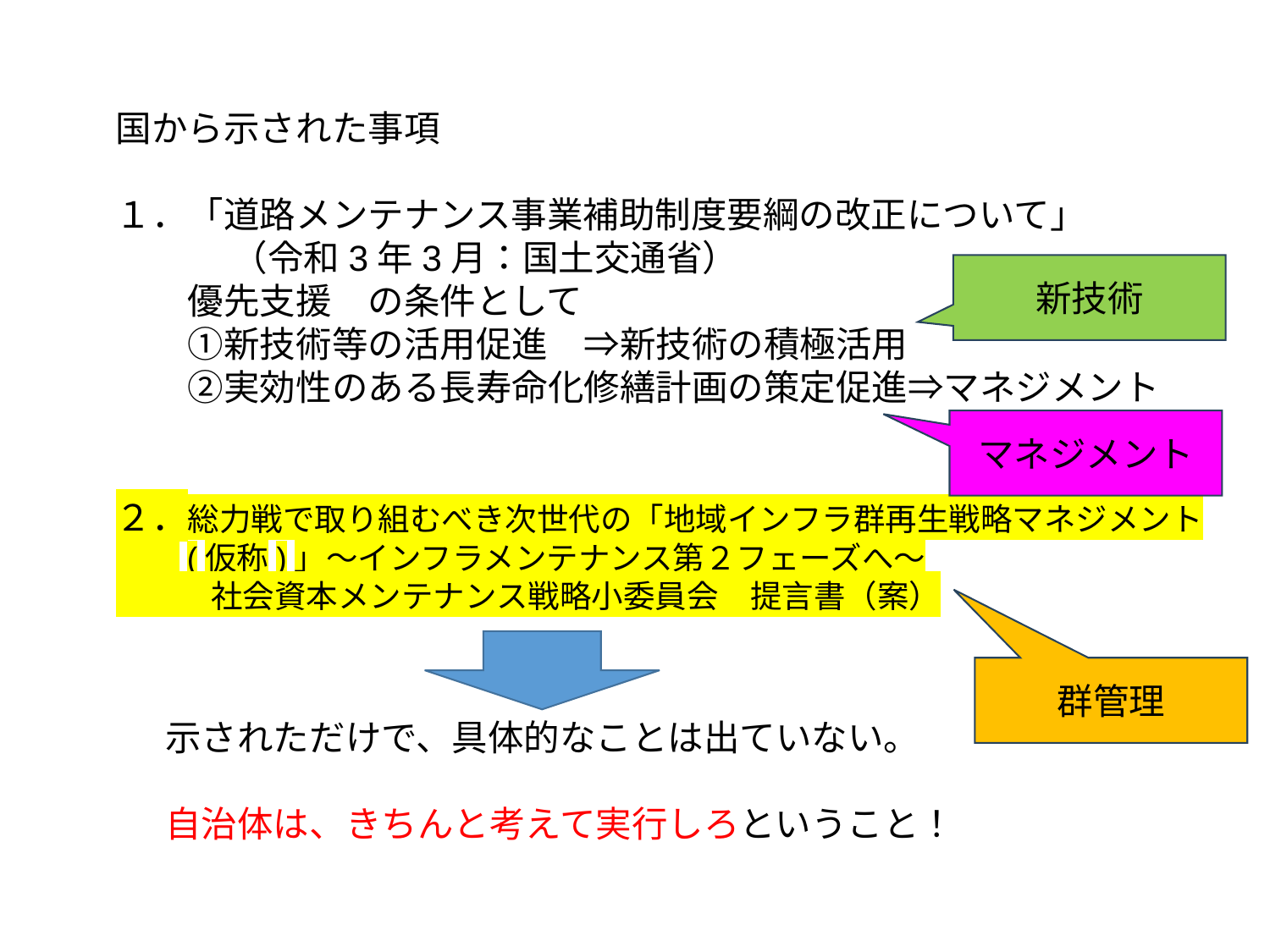

2
国から示された事項

１．「道路メンテナンス事業補助制度要綱の改正について」
　　　 （令和3年3月：国土交通省）
　　優先支援　の条件として
　　①新技術等の活用促進　⇒新技術の積極活用
　　②実効性のある長寿命化修繕計画の策定促進⇒マネジメント

２．総力戦で取り組むべき次世代の「地域インフラ群再生戦略マネジメント
　　(仮称)」～インフラメンテナンス第２フェーズへ～
　　　社会資本メンテナンス戦略小委員会　提言書（案）

新技術
マネジメント

群管理
示されただけで、具体的なことは出ていない。

自治体は、きちんと考えて実行しろということ！